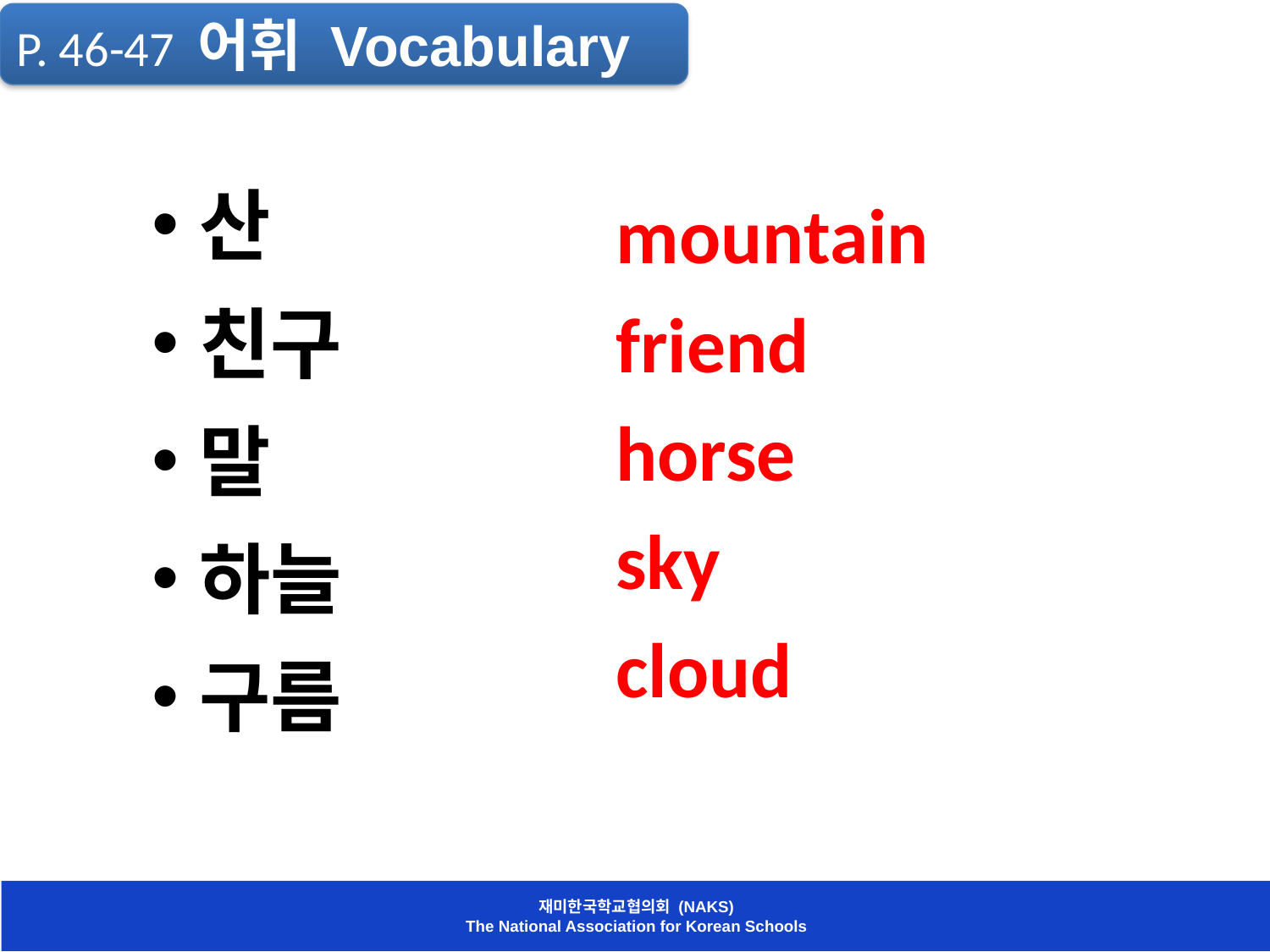

P. 46-47 어휘 Vocabulary
산
친구
말
하늘
구름

mountain
friend
horse
sky
cloud

재미한국학교협의회 (NAKS)
The National Association for Korean Schools